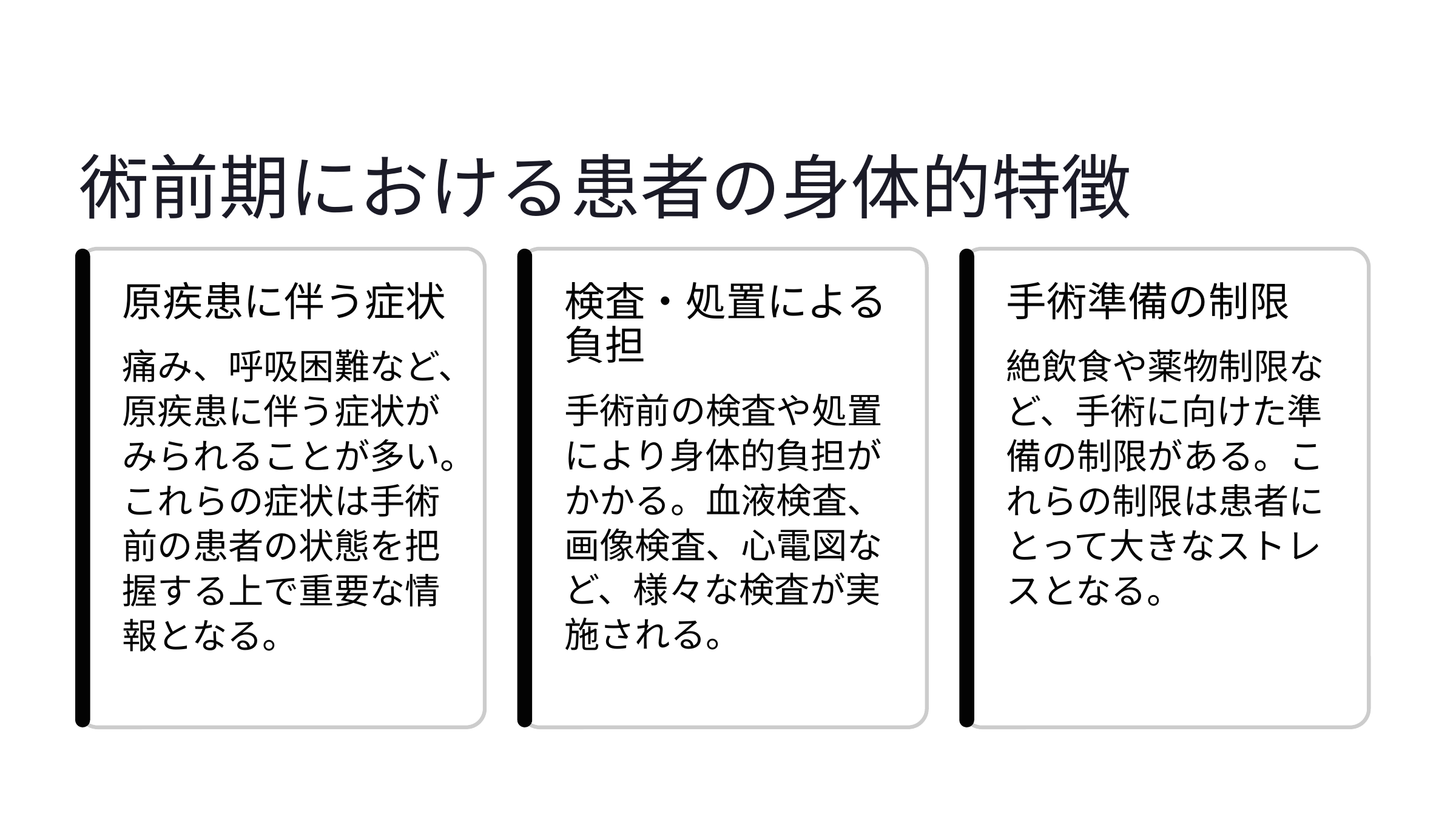

術前期における患者の身体的特徴

原疾患に伴う症状
検査・処置による負担
手術準備の制限
痛み、呼吸困難など、原疾患に伴う症状がみられることが多い。これらの症状は手術前の患者の状態を把握する上で重要な情報となる。
絶飲食や薬物制限など、手術に向けた準備の制限がある。これらの制限は患者にとって大きなストレスとなる。
手術前の検査や処置により身体的負担がかかる。血液検査、画像検査、心電図など、様々な検査が実施される。